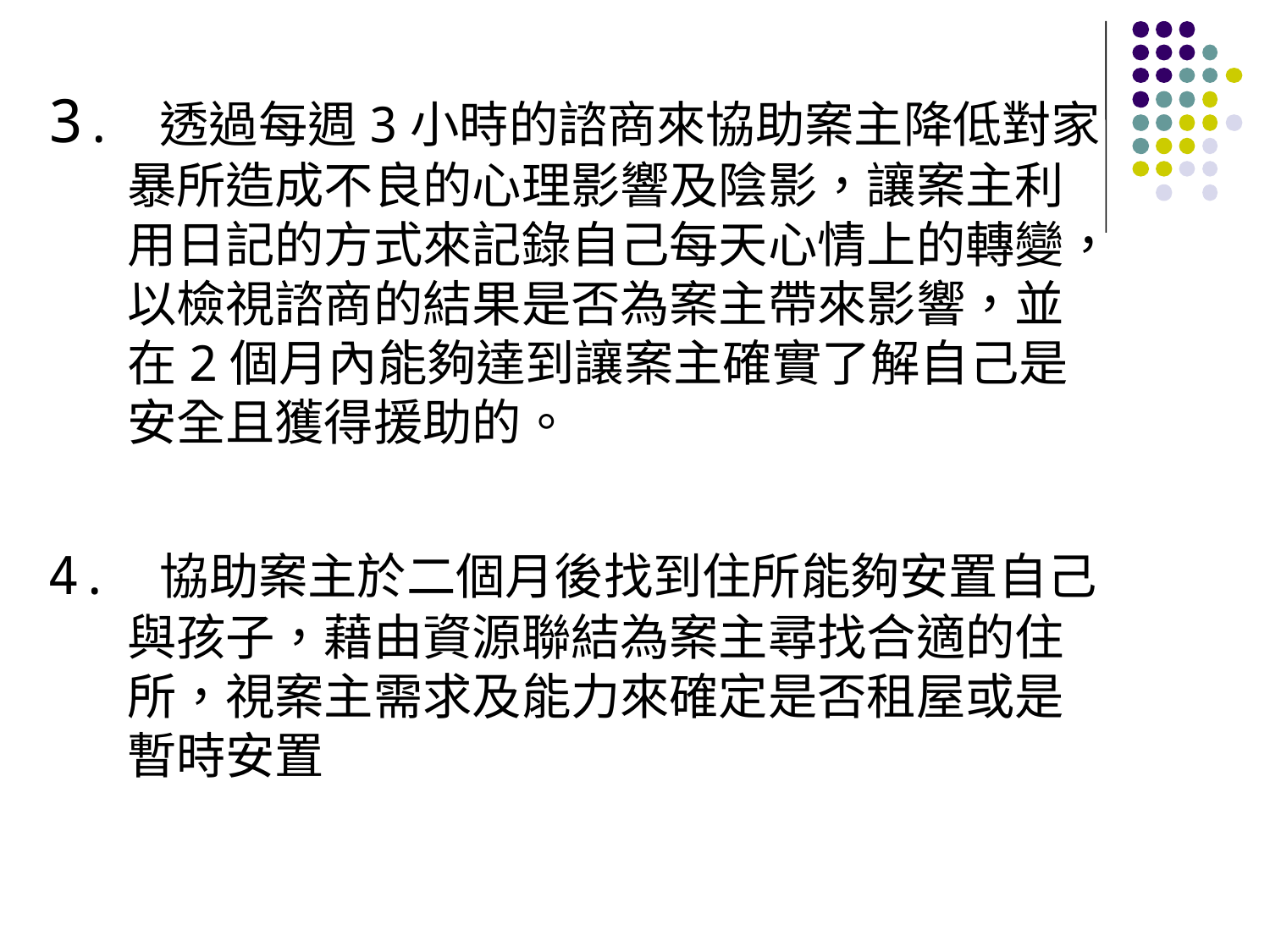

#
3. 透過每週3小時的諮商來協助案主降低對家暴所造成不良的心理影響及陰影，讓案主利用日記的方式來記錄自己每天心情上的轉變，以檢視諮商的結果是否為案主帶來影響，並在2個月內能夠達到讓案主確實了解自己是安全且獲得援助的。

4. 協助案主於二個月後找到住所能夠安置自己與孩子，藉由資源聯結為案主尋找合適的住所，視案主需求及能力來確定是否租屋或是暫時安置